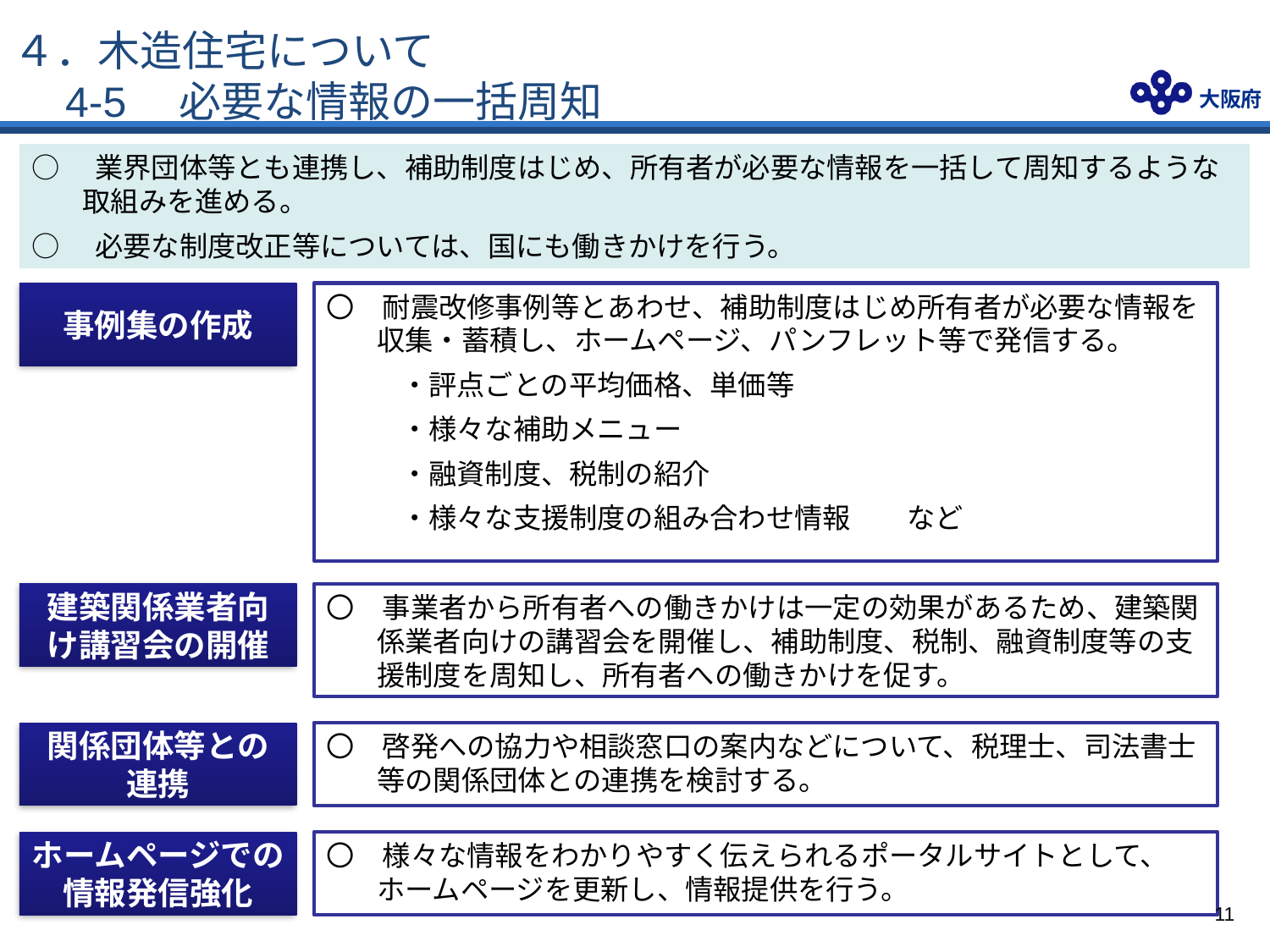

# ４．木造住宅について 　4-5　必要な情報の一括周知
○　業界団体等とも連携し、補助制度はじめ、所有者が必要な情報を一括して周知するような取組みを進める。
○　必要な制度改正等については、国にも働きかけを行う。
事例集の作成
〇　耐震改修事例等とあわせ、補助制度はじめ所有者が必要な情報を収集・蓄積し、ホームページ、パンフレット等で発信する。
・評点ごとの平均価格、単価等
・様々な補助メニュー
・融資制度、税制の紹介
・様々な支援制度の組み合わせ情報　　など
建築関係業者向け講習会の開催
〇　事業者から所有者への働きかけは一定の効果があるため、建築関係業者向けの講習会を開催し、補助制度、税制、融資制度等の支援制度を周知し、所有者への働きかけを促す。
関係団体等との
連携
〇　啓発への協力や相談窓口の案内などについて、税理士、司法書士等の関係団体との連携を検討する。
ホームページでの
情報発信強化
〇　様々な情報をわかりやすく伝えられるポータルサイトとして、ホームページを更新し、情報提供を行う。
11